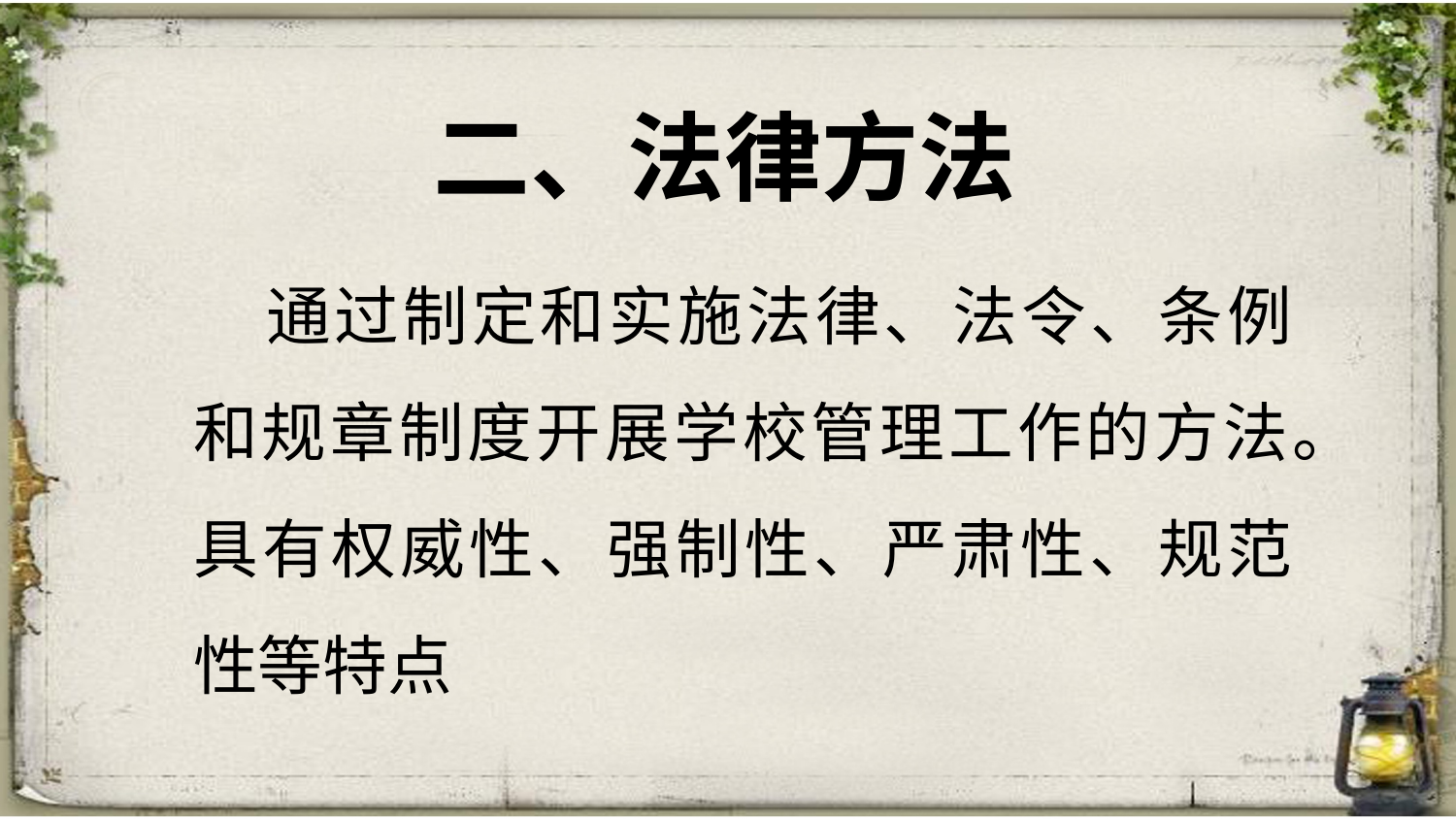

二、法律方法
通过制定和实施法律、法令、条例和规章制度开展学校管理工作的方法。具有权威性、强制性、严肃性、规范性等特点